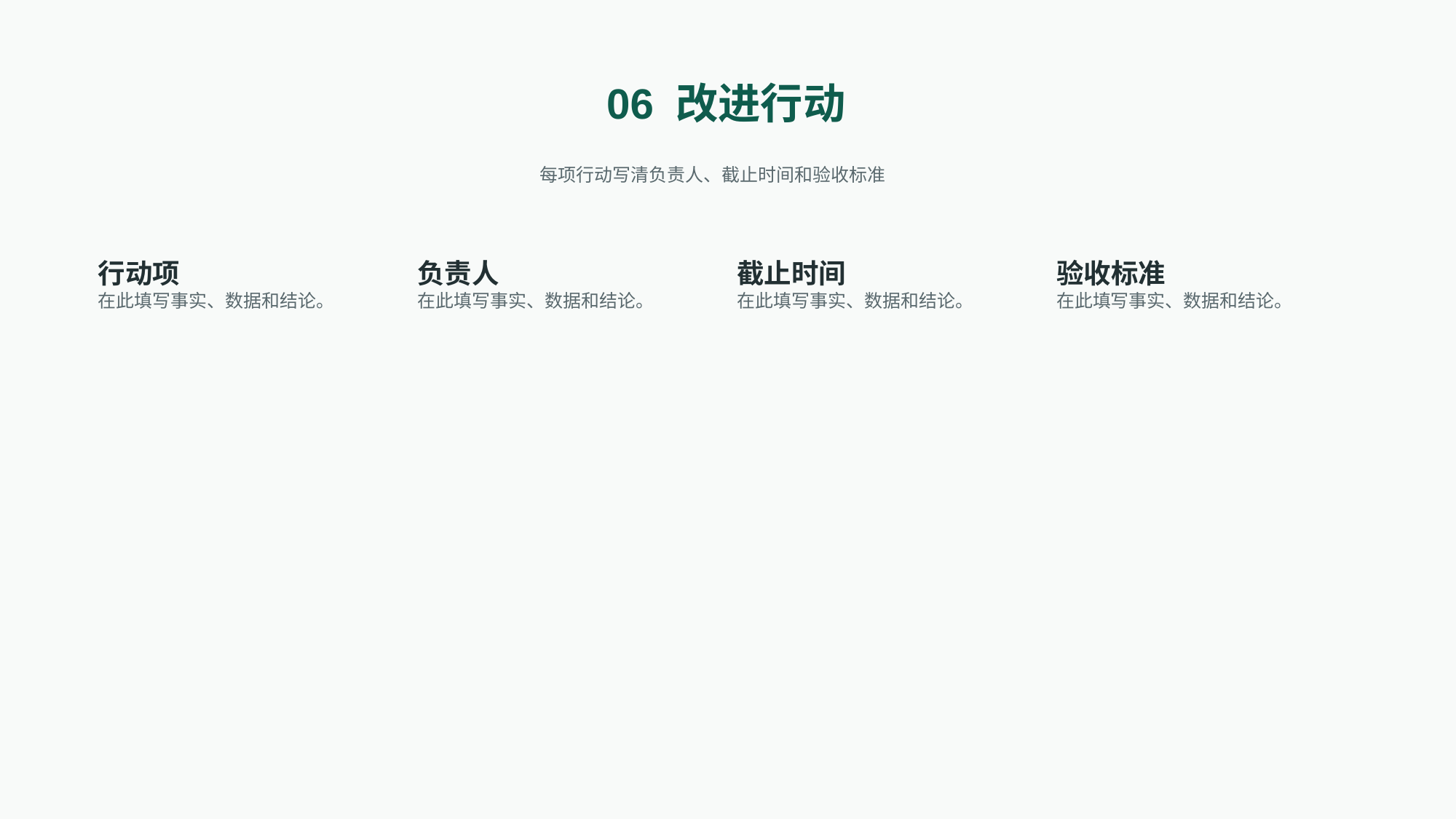

06 改进行动
每项行动写清负责人、截止时间和验收标准
行动项
在此填写事实、数据和结论。
负责人
在此填写事实、数据和结论。
截止时间
在此填写事实、数据和结论。
验收标准
在此填写事实、数据和结论。